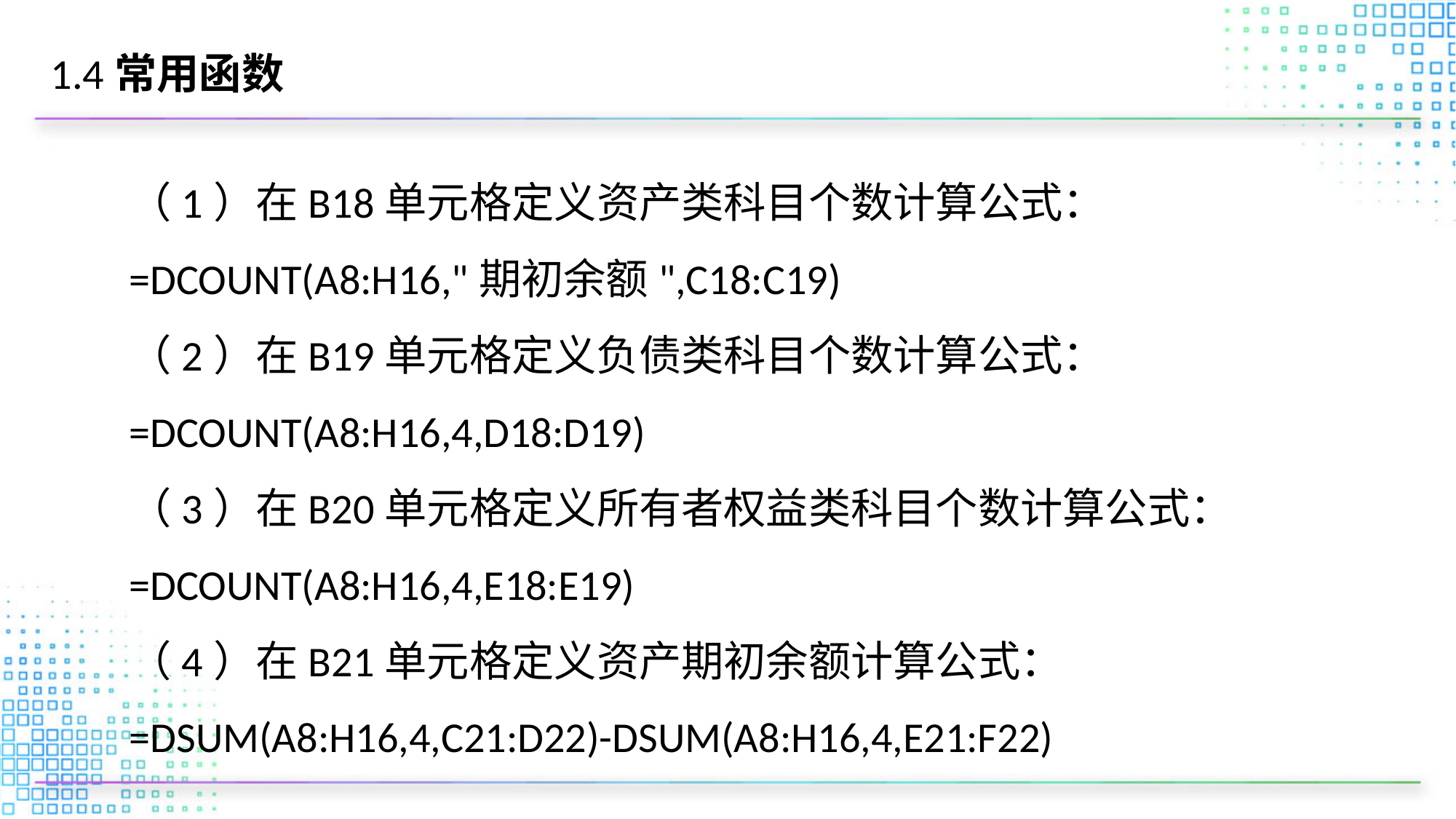

# 1.4常用函数
（1）在B18单元格定义资产类科目个数计算公式：=DCOUNT(A8:H16,"期初余额",C18:C19)
（2）在B19单元格定义负债类科目个数计算公式：=DCOUNT(A8:H16,4,D18:D19)
（3）在B20单元格定义所有者权益类科目个数计算公式：=DCOUNT(A8:H16,4,E18:E19)
（4）在B21单元格定义资产期初余额计算公式：
=DSUM(A8:H16,4,C21:D22)-DSUM(A8:H16,4,E21:F22)